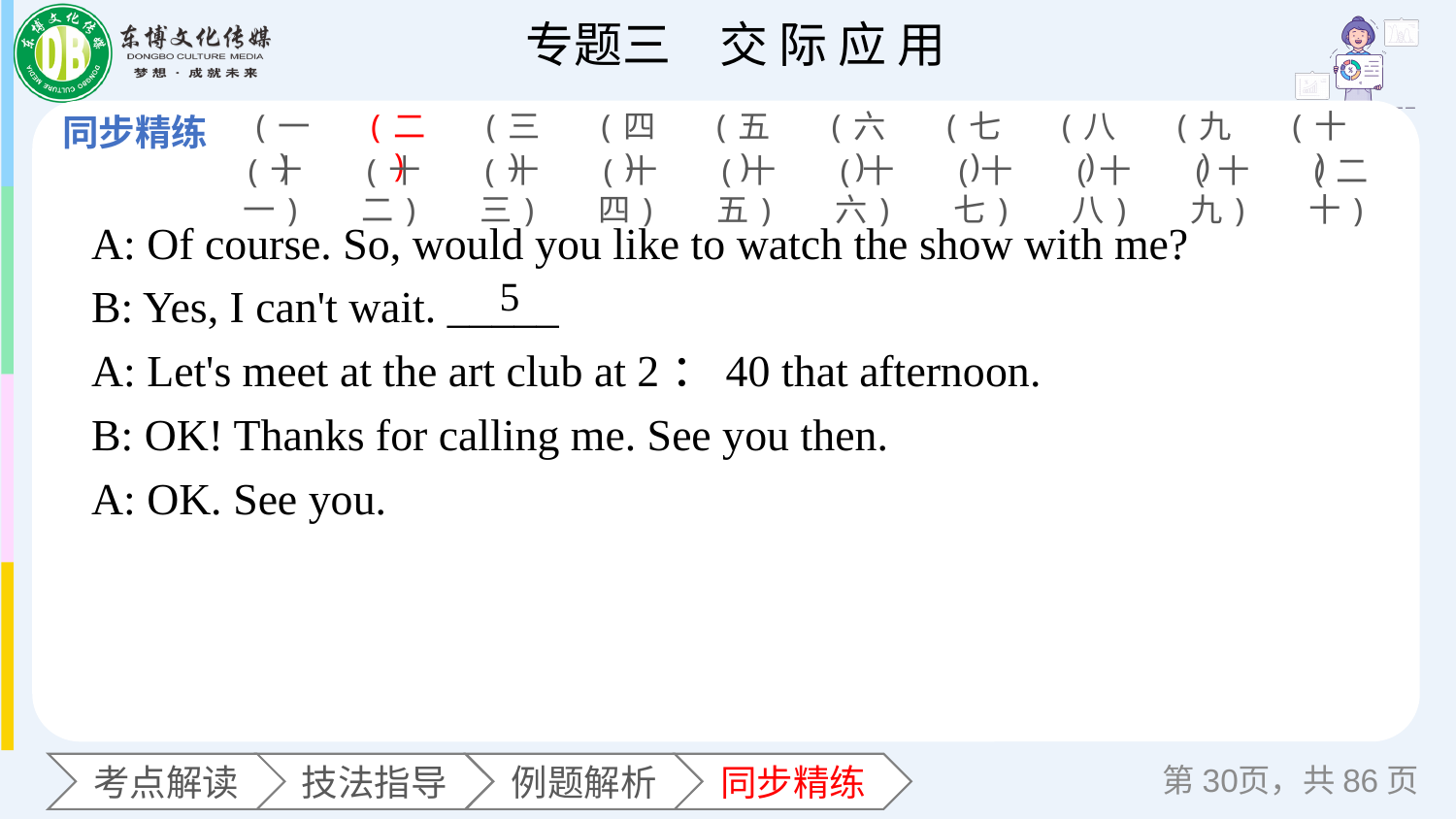

(一)
(二)
(三)
(四)
(五)
(六)
(七)
(八)
(九)
(十)
(十一)
(十二)
(十三)
(十四)
(十五)
(十六)
(十七)
(十八)
(十九)
(二十)
A: Of course. So, would you like to watch the show with me?
B: Yes, I can't wait. _____
A: Let's meet at the art club at 2：40 that afternoon.
B: OK! Thanks for calling me. See you then.
A: OK. See you.
5
第30页，共86页